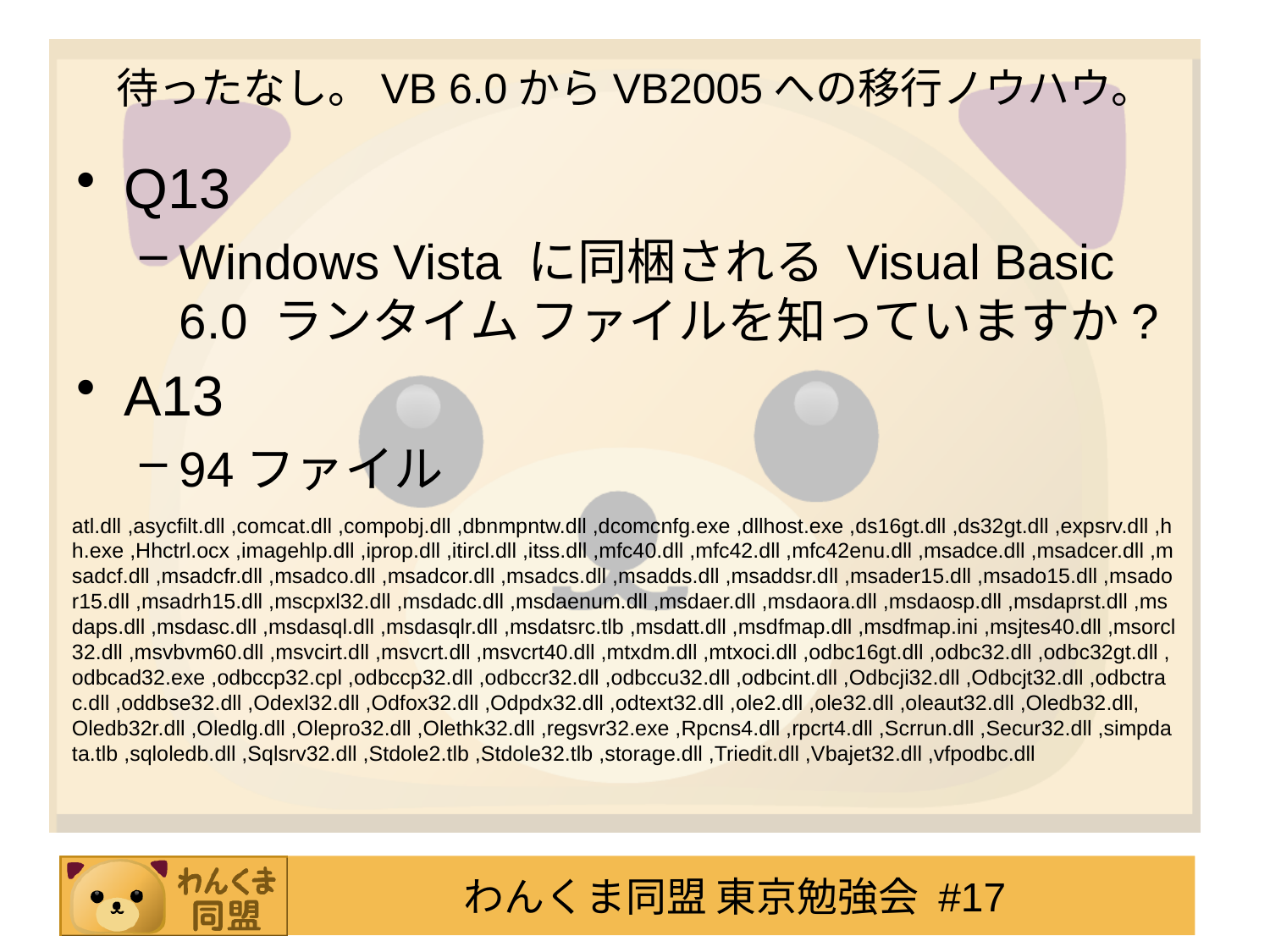

# 待ったなし。VB 6.0からVB2005への移行ノウハウ。
Q13
Windows Vista に同梱される Visual Basic 6.0 ランタイム ファイルを知っていますか?
A13
94ファイル
atl.dll ,asycfilt.dll ,comcat.dll ,compobj.dll ,dbnmpntw.dll ,dcomcnfg.exe ,dllhost.exe ,ds16gt.dll ,ds32gt.dll ,expsrv.dll ,hh.exe ,Hhctrl.ocx ,imagehlp.dll ,iprop.dll ,itircl.dll ,itss.dll ,mfc40.dll ,mfc42.dll ,mfc42enu.dll ,msadce.dll ,msadcer.dll ,msadcf.dll ,msadcfr.dll ,msadco.dll ,msadcor.dll ,msadcs.dll ,msadds.dll ,msaddsr.dll ,msader15.dll ,msado15.dll ,msador15.dll ,msadrh15.dll ,mscpxl32.dll ,msdadc.dll ,msdaenum.dll ,msdaer.dll ,msdaora.dll ,msdaosp.dll ,msdaprst.dll ,msdaps.dll ,msdasc.dll ,msdasql.dll ,msdasqlr.dll ,msdatsrc.tlb ,msdatt.dll ,msdfmap.dll ,msdfmap.ini ,msjtes40.dll ,msorcl32.dll ,msvbvm60.dll ,msvcirt.dll ,msvcrt.dll ,msvcrt40.dll ,mtxdm.dll ,mtxoci.dll ,odbc16gt.dll ,odbc32.dll ,odbc32gt.dll ,odbcad32.exe ,odbccp32.cpl ,odbccp32.dll ,odbccr32.dll ,odbccu32.dll ,odbcint.dll ,Odbcji32.dll ,Odbcjt32.dll ,odbctrac.dll ,oddbse32.dll ,Odexl32.dll ,Odfox32.dll ,Odpdx32.dll ,odtext32.dll ,ole2.dll ,ole32.dll ,oleaut32.dll ,Oledb32.dll, Oledb32r.dll ,Oledlg.dll ,Olepro32.dll ,Olethk32.dll ,regsvr32.exe ,Rpcns4.dll ,rpcrt4.dll ,Scrrun.dll ,Secur32.dll ,simpdata.tlb ,sqloledb.dll ,Sqlsrv32.dll ,Stdole2.tlb ,Stdole32.tlb ,storage.dll ,Triedit.dll ,Vbajet32.dll ,vfpodbc.dll